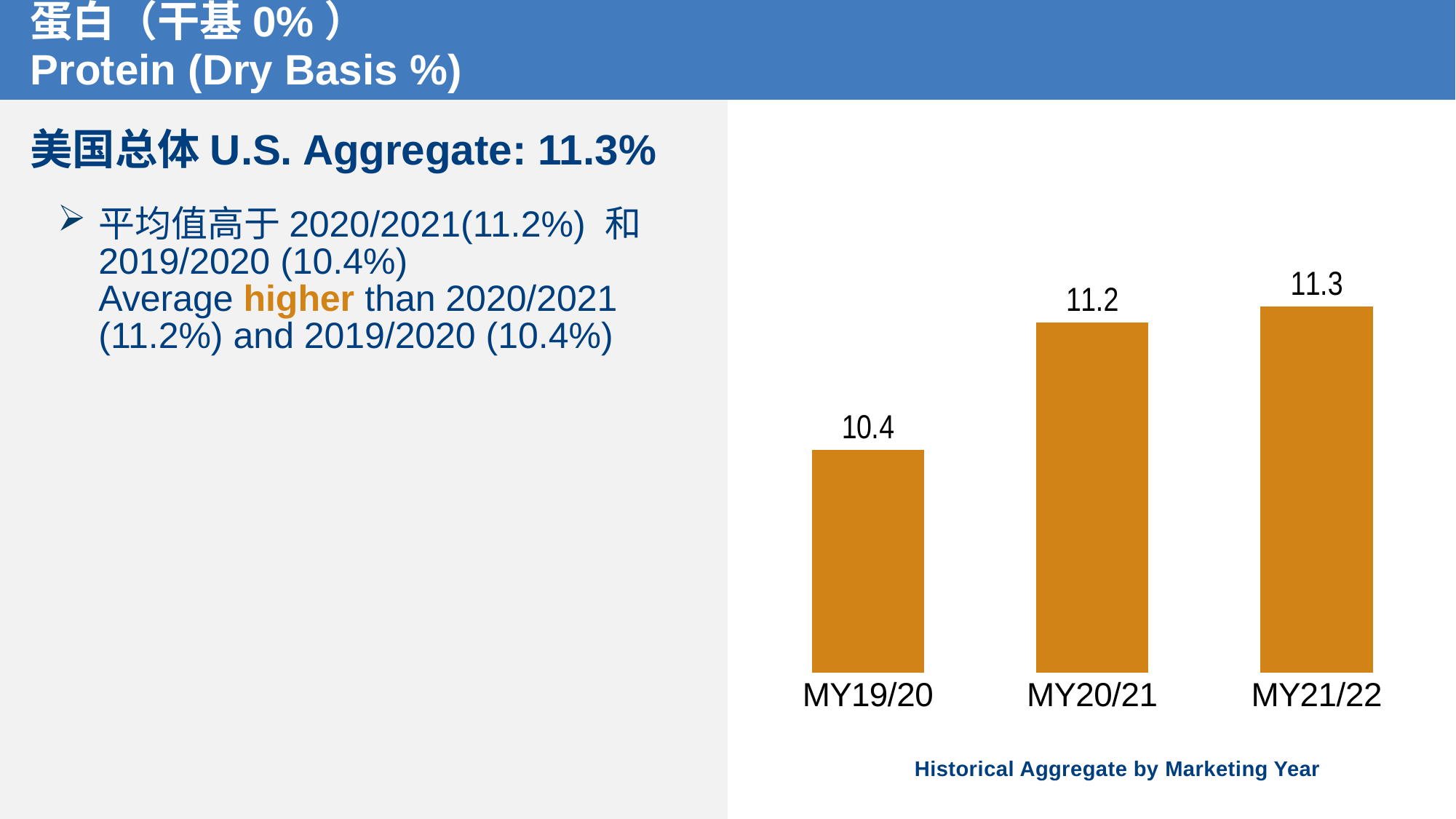

# 蛋白（干基0%） Protein (Dry Basis %)

### Chart

| Category | Protein (Dry Basis %) |
|---|---|
| MY19/20 | 10.4 |
| MY20/21 | 11.2 |
| MY21/22 | 11.3 |
美国总体U.S. Aggregate: 11.3%

平均值高于2020/2021(11.2%) 和 2019/2020 (10.4%)
Average higher than 2020/2021 (11.2%) and 2019/2020 (10.4%)